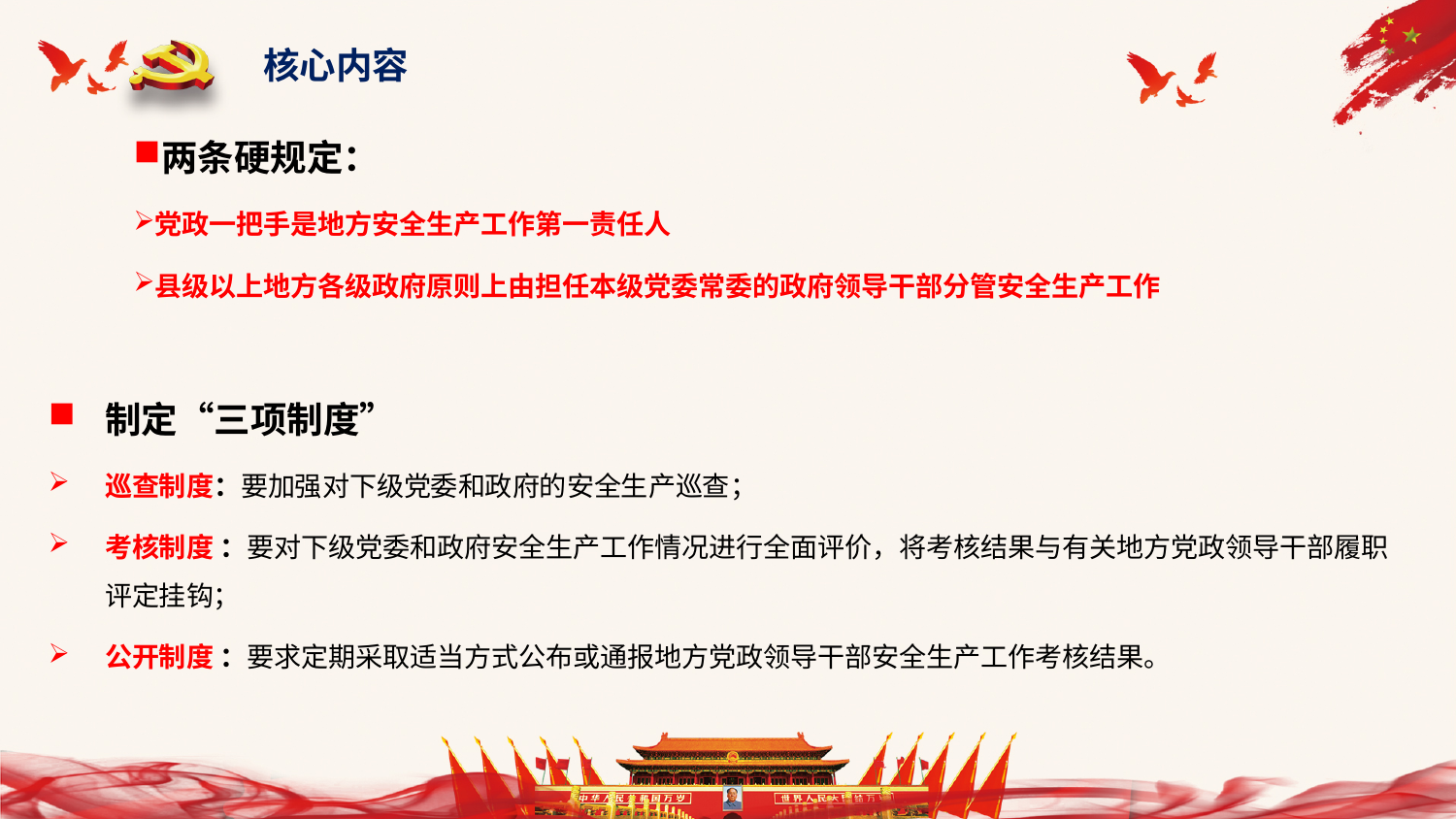

核心内容
两条硬规定：
党政一把手是地方安全生产工作第一责任人
县级以上地方各级政府原则上由担任本级党委常委的政府领导干部分管安全生产工作

制定“三项制度”
巡查制度：要加强对下级党委和政府的安全生产巡查；
考核制度 ：要对下级党委和政府安全生产工作情况进行全面评价，将考核结果与有关地方党政领导干部履职评定挂钩；
公开制度 ：要求定期采取适当方式公布或通报地方党政领导干部安全生产工作考核结果。